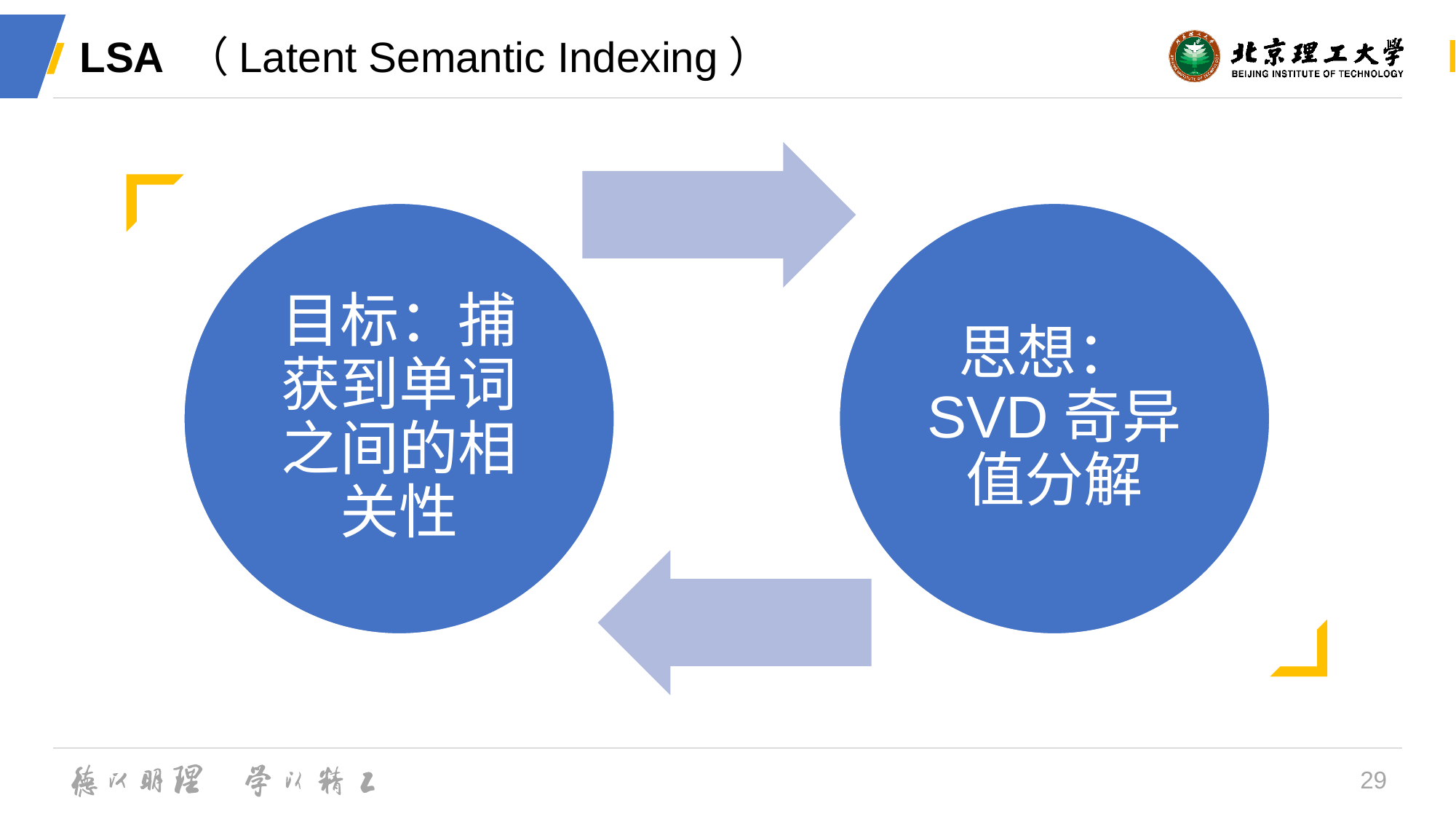

# LSA （Latent Semantic Indexing）

目标：捕获到单词之间的相关性

思想：SVD奇异值分解